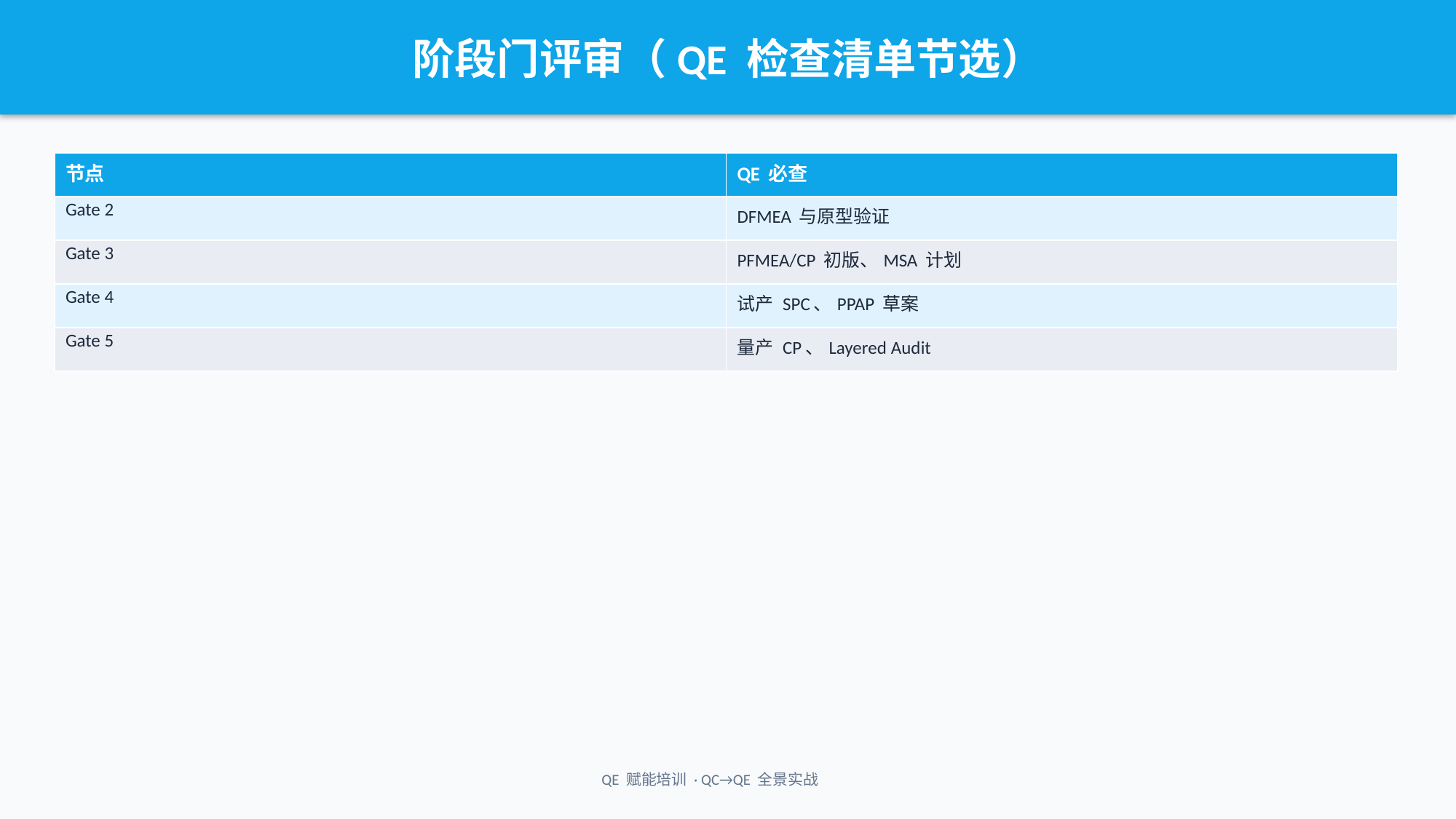

阶段门评审（QE 检查清单节选）
| 节点 | QE 必查 |
| --- | --- |
| Gate 2 | DFMEA 与原型验证 |
| Gate 3 | PFMEA/CP 初版、MSA 计划 |
| Gate 4 | 试产 SPC、PPAP 草案 |
| Gate 5 | 量产 CP、Layered Audit |
QE 赋能培训 · QC→QE 全景实战